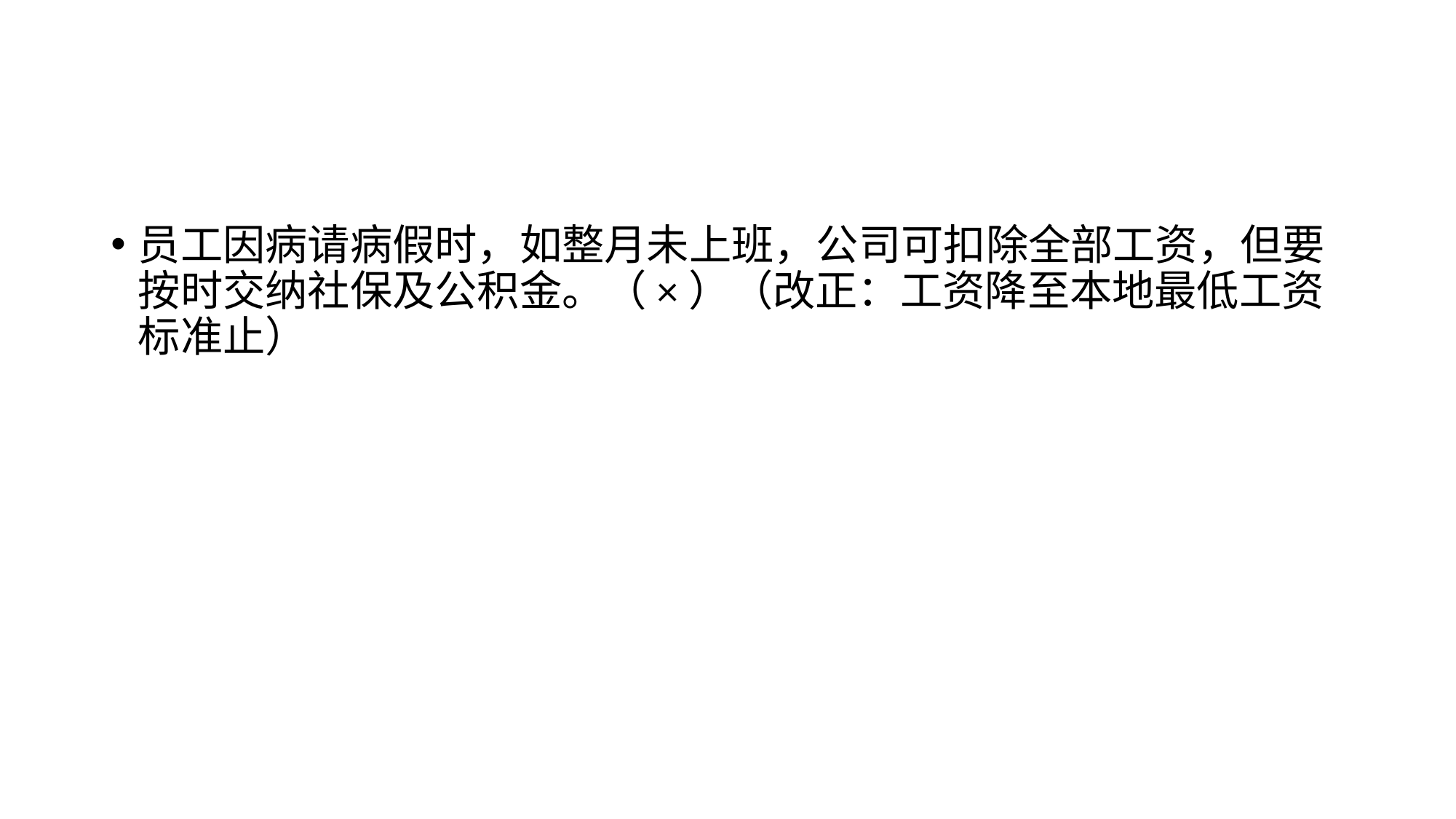

#
员工因病请病假时，如整月未上班，公司可扣除全部工资，但要按时交纳社保及公积金。（×）（改正：工资降至本地最低工资标准止）